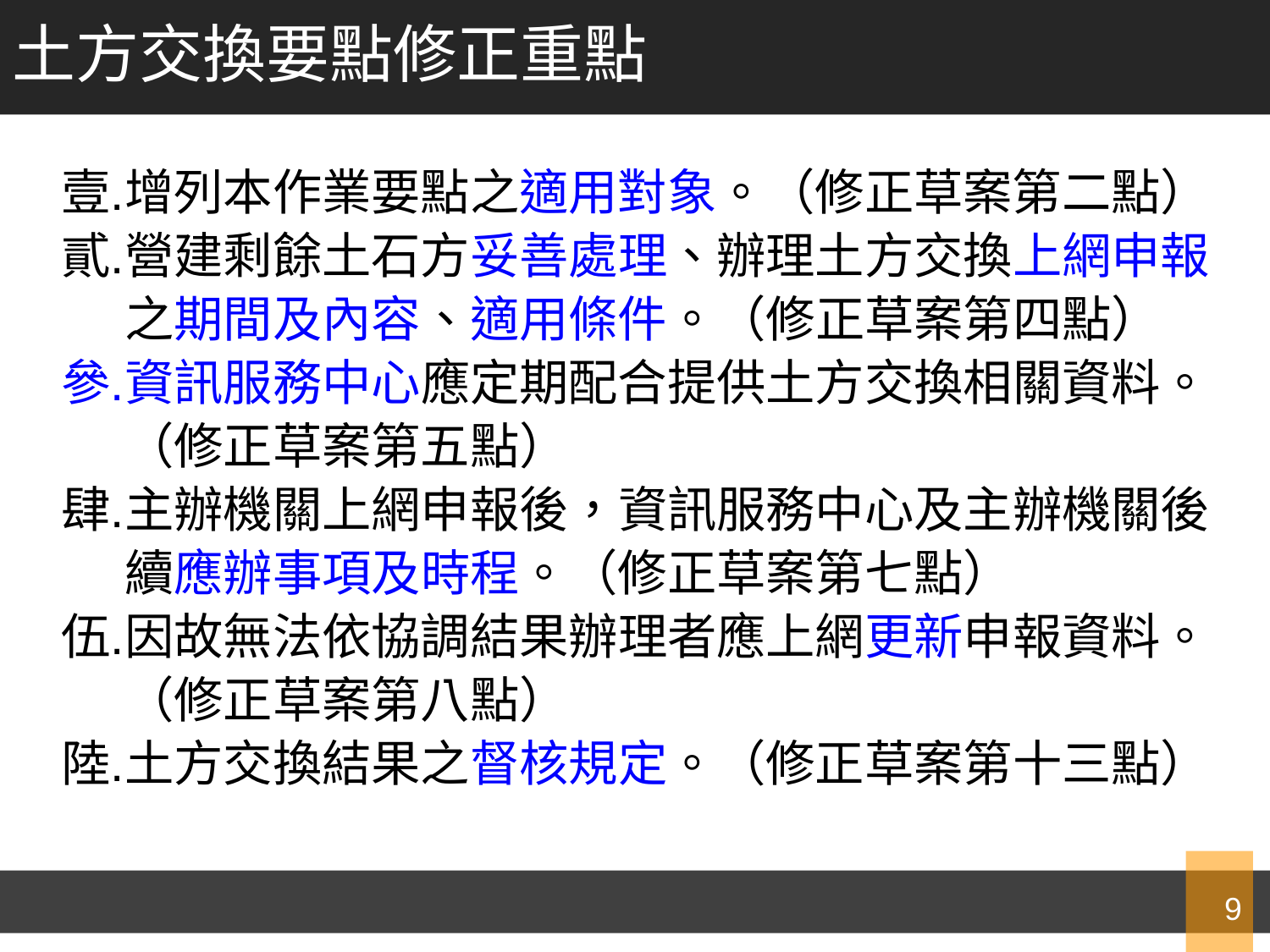

土方交換要點修正重點
增列本作業要點之適用對象。（修正草案第二點）
營建剩餘土石方妥善處理、辦理土方交換上網申報之期間及內容、適用條件。（修正草案第四點）
資訊服務中心應定期配合提供土方交換相關資料。（修正草案第五點）
主辦機關上網申報後，資訊服務中心及主辦機關後續應辦事項及時程。（修正草案第七點）
因故無法依協調結果辦理者應上網更新申報資料。（修正草案第八點）
土方交換結果之督核規定。（修正草案第十三點）
9